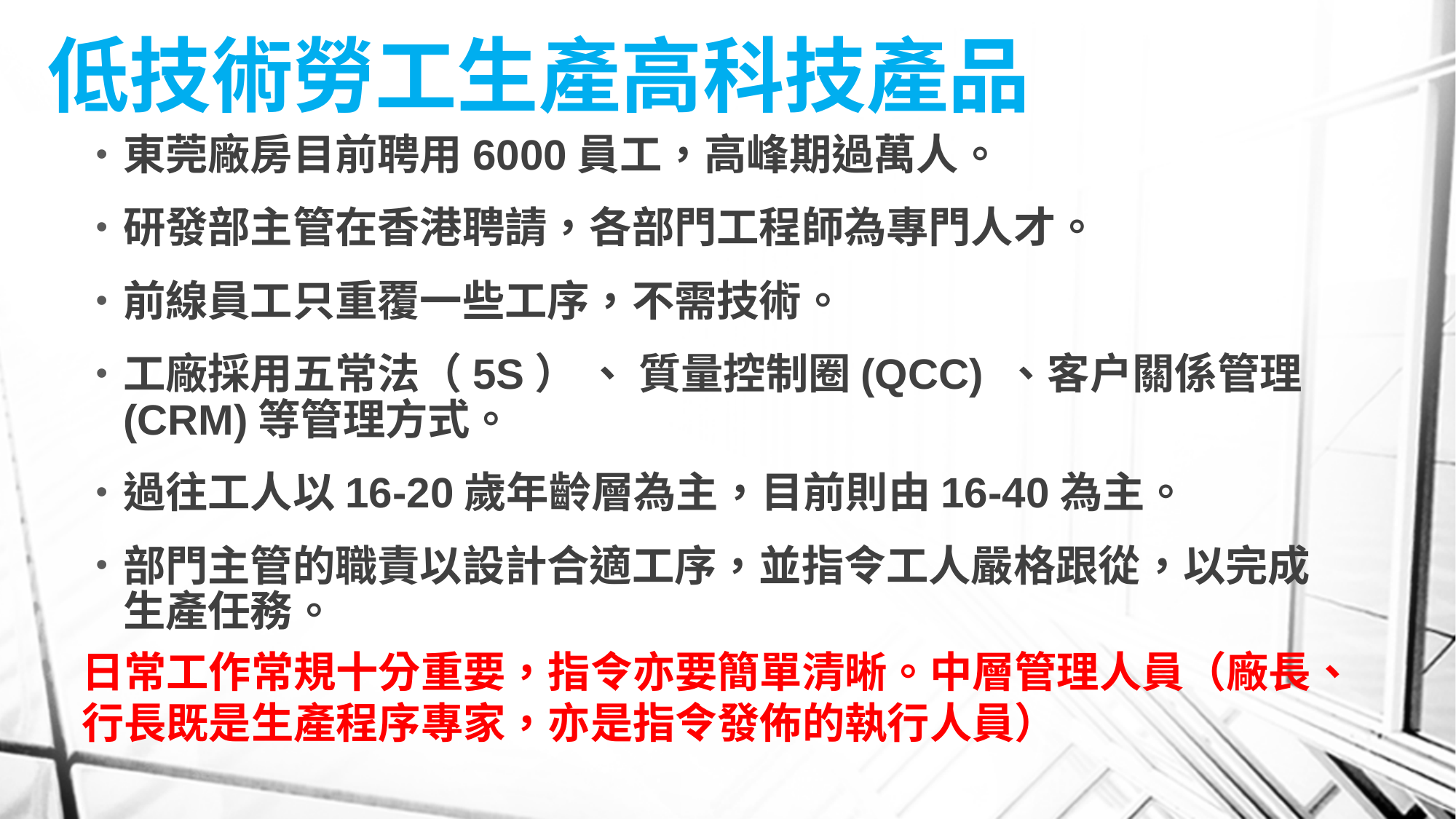

# 低技術勞工生產高科技產品
東莞廠房目前聘用6000員工，高峰期過萬人。
研發部主管在香港聘請，各部門工程師為專門人才。
前線員工只重覆一些工序，不需技術。
工廠採用五常法（5S） 、 質量控制圈(QCC) 、客户關係管理(CRM)等管理方式。
過往工人以16-20歲年齡層為主，目前則由16-40為主。
部門主管的職責以設計合適工序，並指令工人嚴格跟從，以完成生產任務。

日常工作常規十分重要，指令亦要簡單清晰。中層管理人員（廠長、行長既是生產程序專家，亦是指令發佈的執行人員）